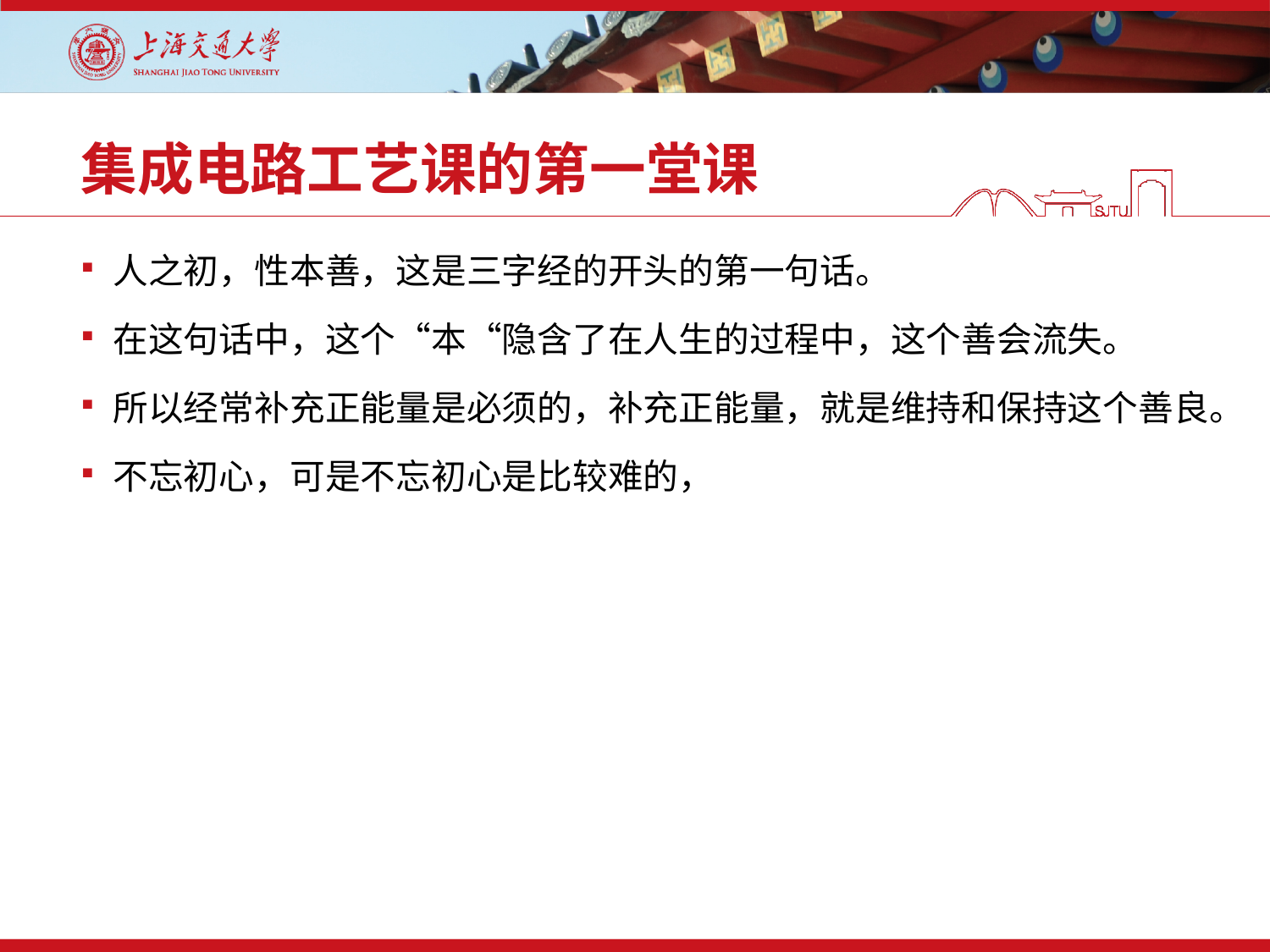

# 集成电路工艺课的第一堂课
人之初，性本善，这是三字经的开头的第一句话。
在这句话中，这个“本“隐含了在人生的过程中，这个善会流失。
所以经常补充正能量是必须的，补充正能量，就是维持和保持这个善良。
不忘初心，可是不忘初心是比较难的，